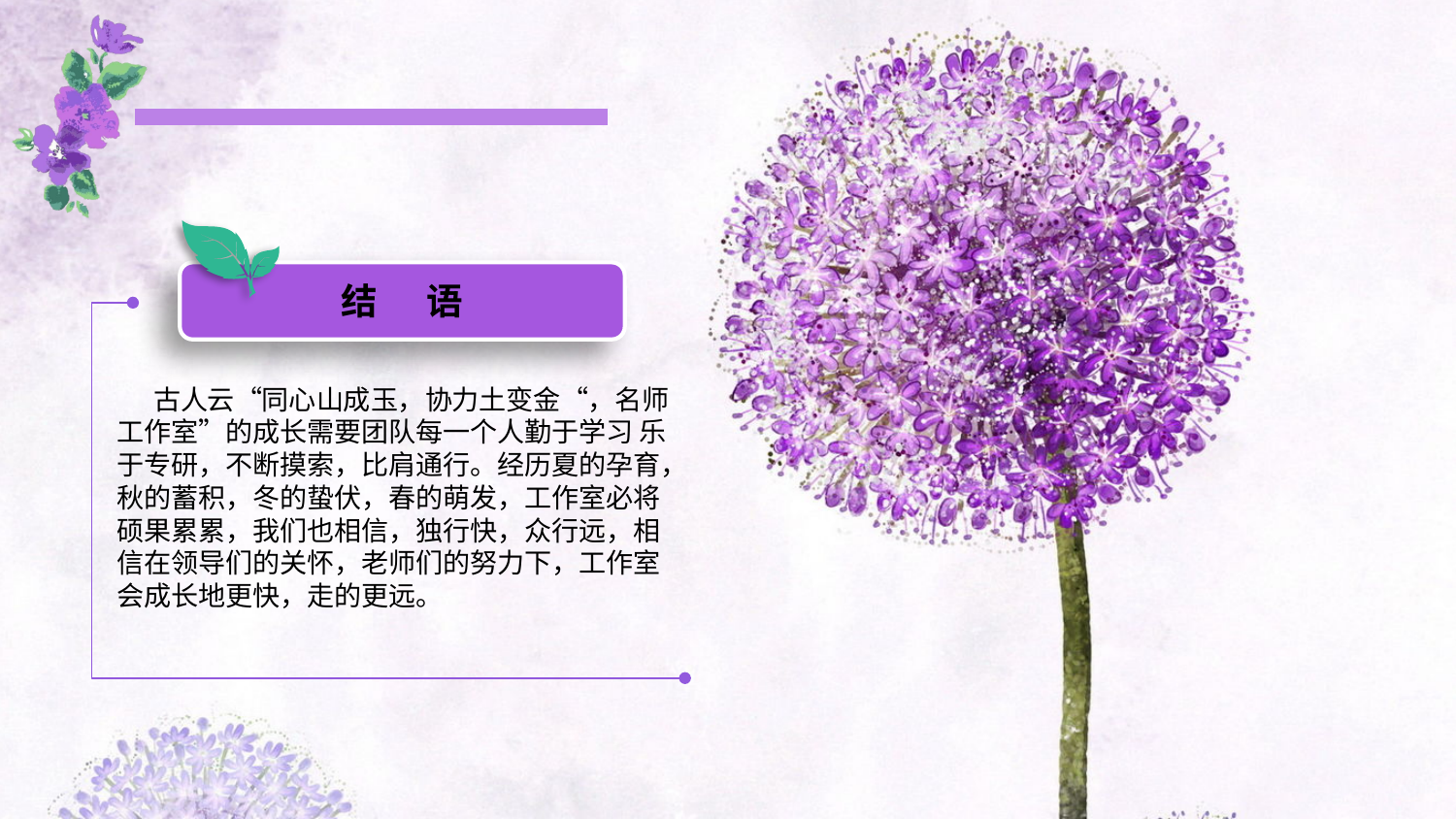

结      语

     古人云“同心山成玉，协力土变金“，名师工作室”的成长需要团队每一个人勤于学习 乐于专研，不断摸索，比肩通行。经历夏的孕育，秋的蓄积，冬的蛰伏，春的萌发，工作室必将硕果累累，我们也相信，独行快，众行远，相信在领导们的关怀，老师们的努力下，工作室会成长地更快，走的更远。